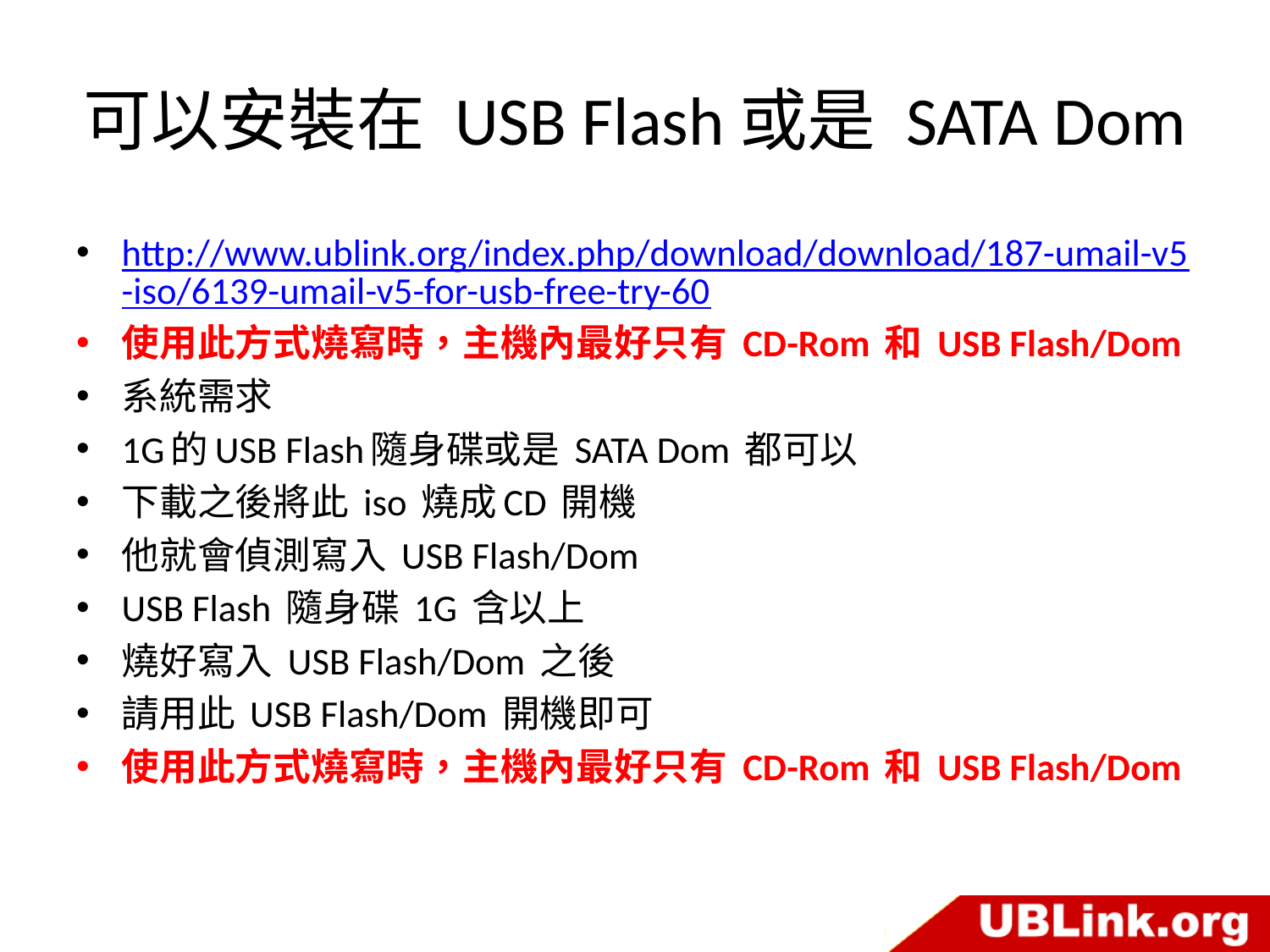

# 可以安裝在 USB Flash或是 SATA Dom
http://www.ublink.org/index.php/download/download/187-umail-v5-iso/6139-umail-v5-for-usb-free-try-60
使用此方式燒寫時，主機內最好只有 CD-Rom 和 USB Flash/Dom
系統需求
1G的USB Flash隨身碟或是 SATA Dom 都可以
下載之後將此 iso 燒成CD 開機
他就會偵測寫入 USB Flash/Dom
USB Flash 隨身碟 1G 含以上
燒好寫入 USB Flash/Dom 之後
請用此 USB Flash/Dom 開機即可
使用此方式燒寫時，主機內最好只有 CD-Rom 和 USB Flash/Dom